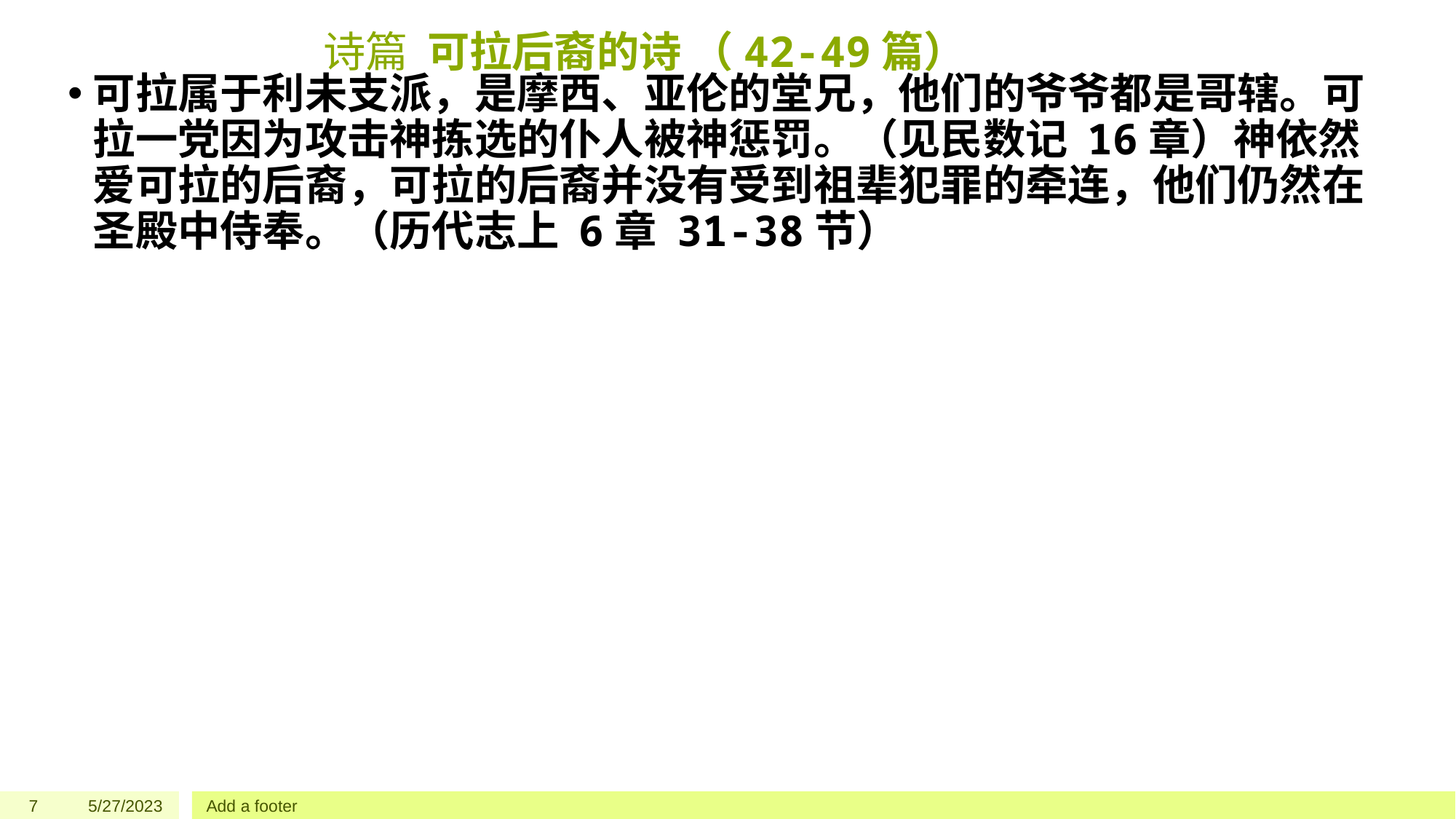

# 诗篇  可拉后裔的诗 （42-49篇）
可拉属于利未支派，是摩西、亚伦的堂兄，他们的爷爷都是哥辖。可拉一党因为攻击神拣选的仆人被神惩罚。（见民数记 16章）神依然爱可拉的后裔，可拉的后裔并没有受到祖辈犯罪的牵连，他们仍然在圣殿中侍奉。（历代志上 6章 31-38节）

7
5/27/2023
Add a footer